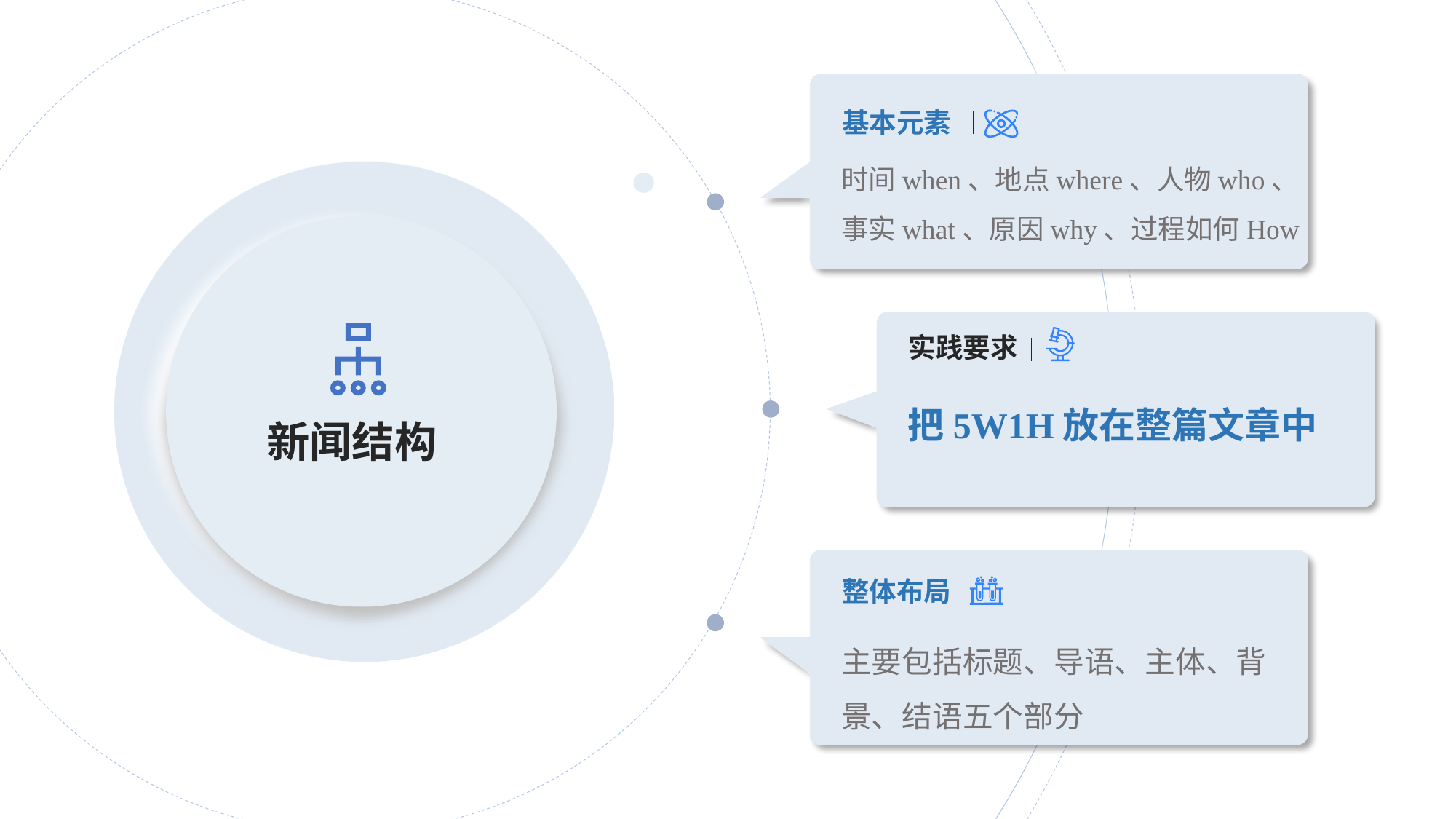

基本元素

时间when、地点where、人物who、
事实what、原因why、过程如何How

实践要求

把5W1H放在整篇文章中

新闻结构

整体布局

主要包括标题、导语、主体、背景、结语五个部分